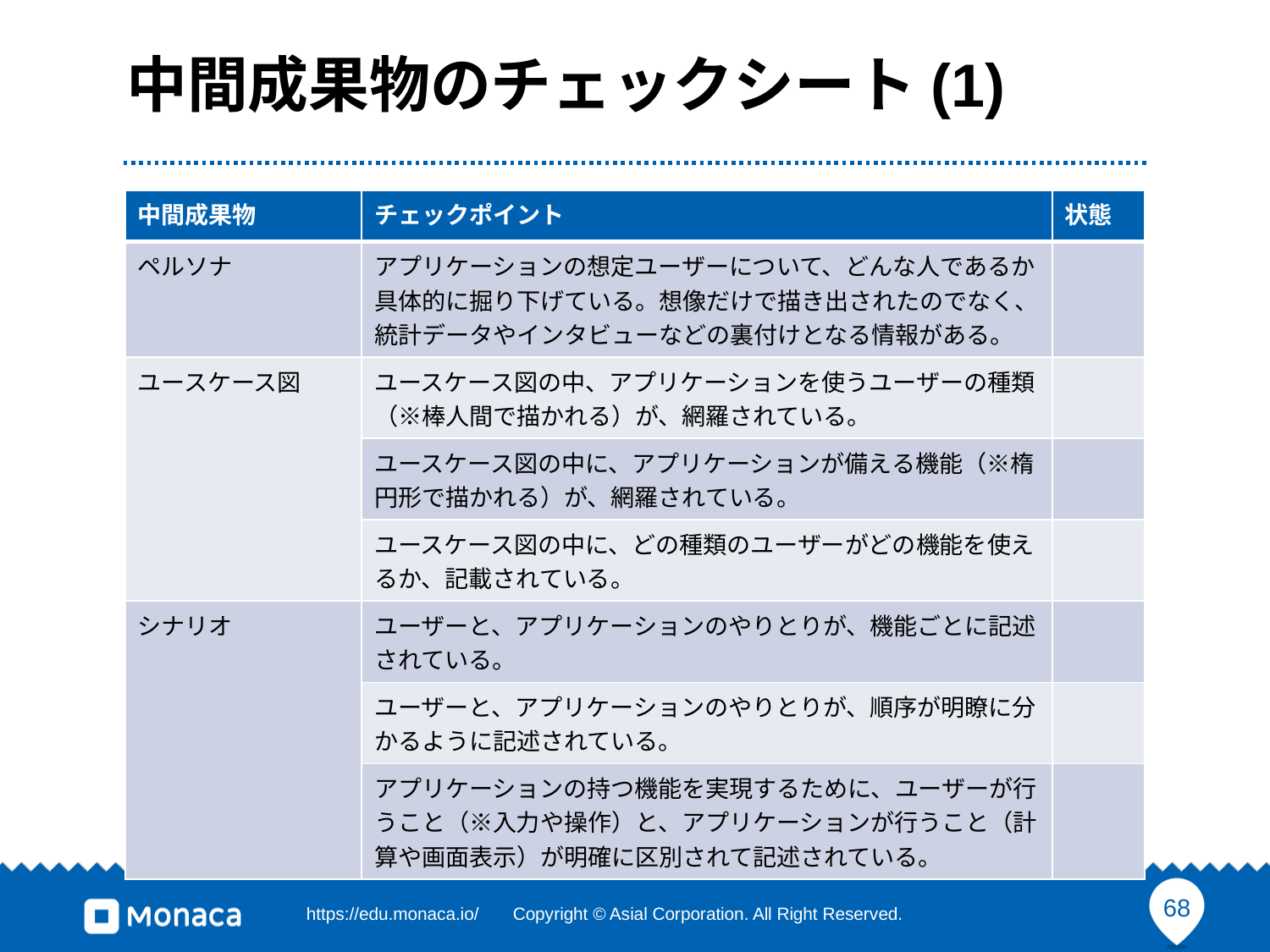

# 中間成果物のチェックシート(1)
| 中間成果物 | チェックポイント | 状態 |
| --- | --- | --- |
| ペルソナ | アプリケーションの想定ユーザーについて、どんな人であるか具体的に掘り下げている。想像だけで描き出されたのでなく、統計データやインタビューなどの裏付けとなる情報がある。 |  |
| ユースケース図 | ユースケース図の中、アプリケーションを使うユーザーの種類（※棒人間で描かれる）が、網羅されている。 |  |
|  | ユースケース図の中に、アプリケーションが備える機能（※楕円形で描かれる）が、網羅されている。 |  |
|  | ユースケース図の中に、どの種類のユーザーがどの機能を使えるか、記載されている。 |  |
| シナリオ | ユーザーと、アプリケーションのやりとりが、機能ごとに記述されている。 |  |
|  | ユーザーと、アプリケーションのやりとりが、順序が明瞭に分かるように記述されている。 |  |
|  | アプリケーションの持つ機能を実現するために、ユーザーが行うこと（※入力や操作）と、アプリケーションが行うこと（計算や画面表示）が明確に区別されて記述されている。 |  |